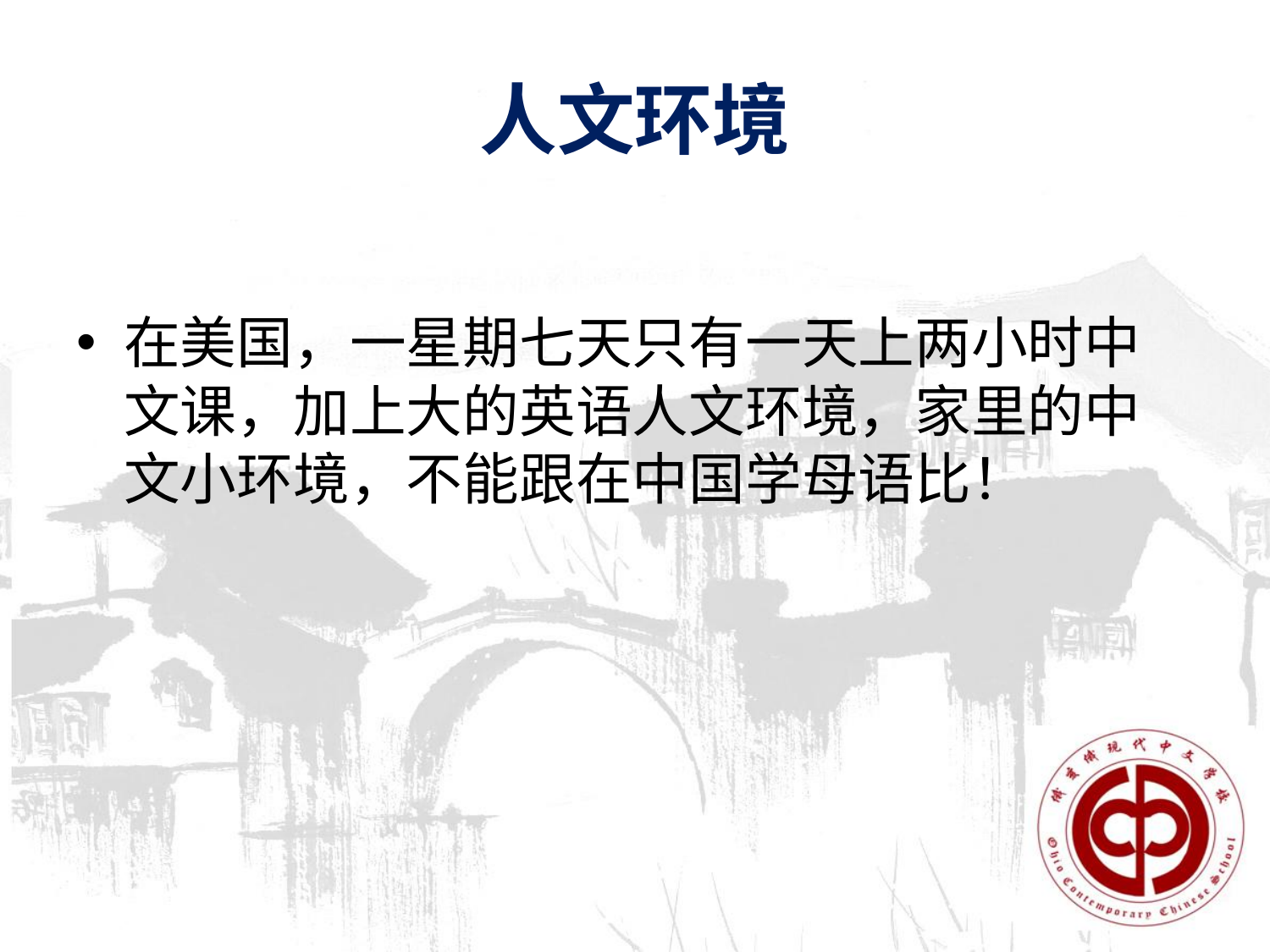

# 人文环境

在美国，一星期七天只有一天上两小时中文课，加上大的英语人文环境，家里的中文小环境，不能跟在中国学母语比！